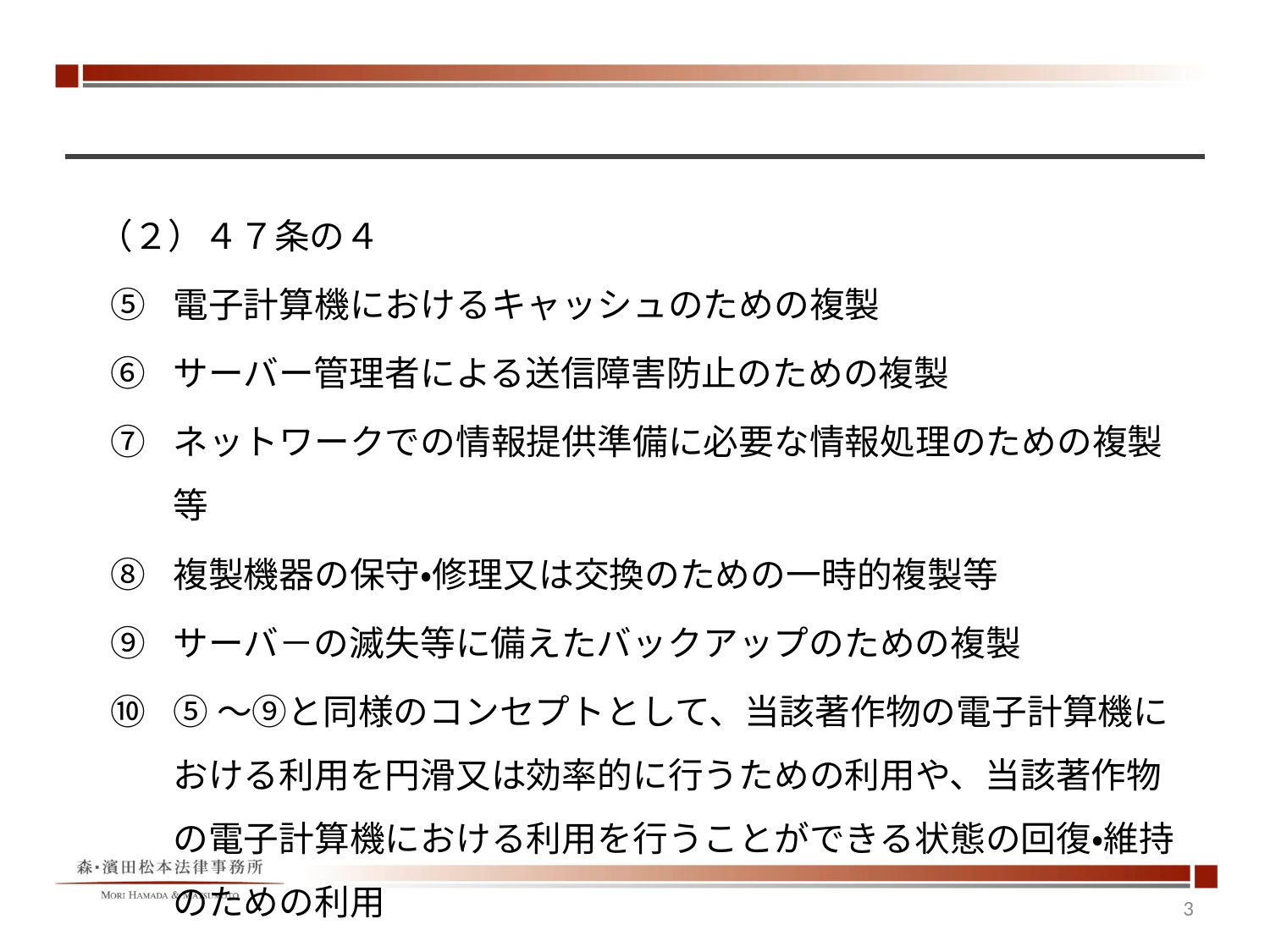

#
（２）４７条の４
⑤	電子計算機におけるキャッシュのための複製
⑥	サーバー管理者による送信障害防止のための複製
⑦	ネットワークでの情報提供準備に必要な情報処理のための複製等
⑧	複製機器の保守・修理又は交換のための一時的複製等
⑨	サーバ－の滅失等に備えたバックアップのための複製
⑩	⑤～⑨と同様のコンセプトとして、当該著作物の電子計算機における利用を円滑又は効率的に行うための利用や、当該著作物の電子計算機における利用を行うことができる状態の回復・維持のための利用
3